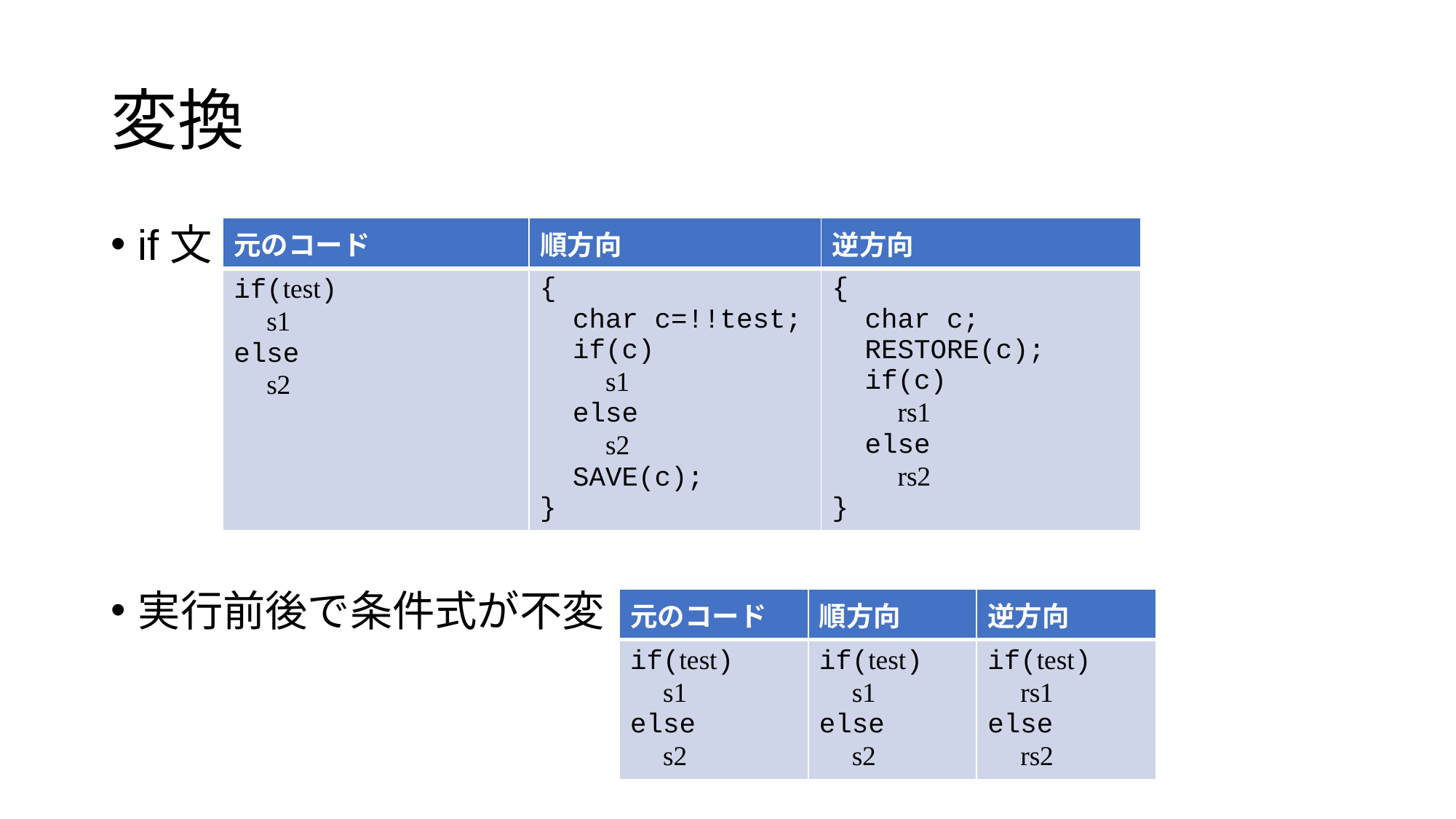

# 変換
if文

実行前後で条件式が不変
| 元のコード | 順方向 | 逆方向 |
| --- | --- | --- |
| if(test) s1 else s2 | { char c=!!test; if(c) s1 else s2 SAVE(c); } | { char c; RESTORE(c); if(c) rs1 else rs2 } |
| 元のコード | 順方向 | 逆方向 |
| --- | --- | --- |
| if(test) s1 else s2 | if(test) s1 else s2 | if(test) rs1 else rs2 |